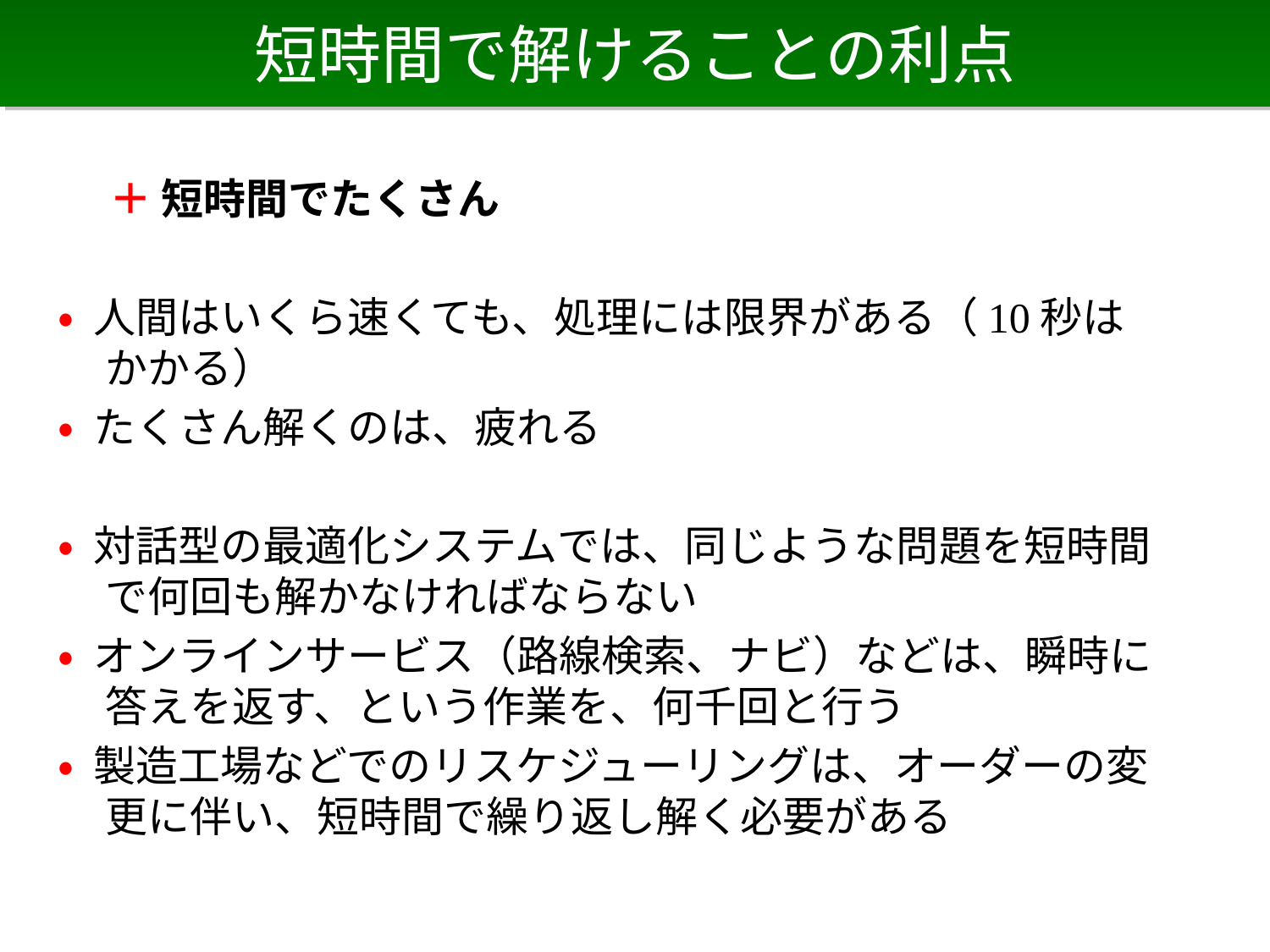

# 短時間で解けることの利点
　 ＋ 短時間でたくさん

• 人間はいくら速くても、処理には限界がある（10秒はかかる）
• たくさん解くのは、疲れる

• 対話型の最適化システムでは、同じような問題を短時間で何回も解かなければならない
• オンラインサービス（路線検索、ナビ）などは、瞬時に答えを返す、という作業を、何千回と行う
• 製造工場などでのリスケジューリングは、オーダーの変更に伴い、短時間で繰り返し解く必要がある